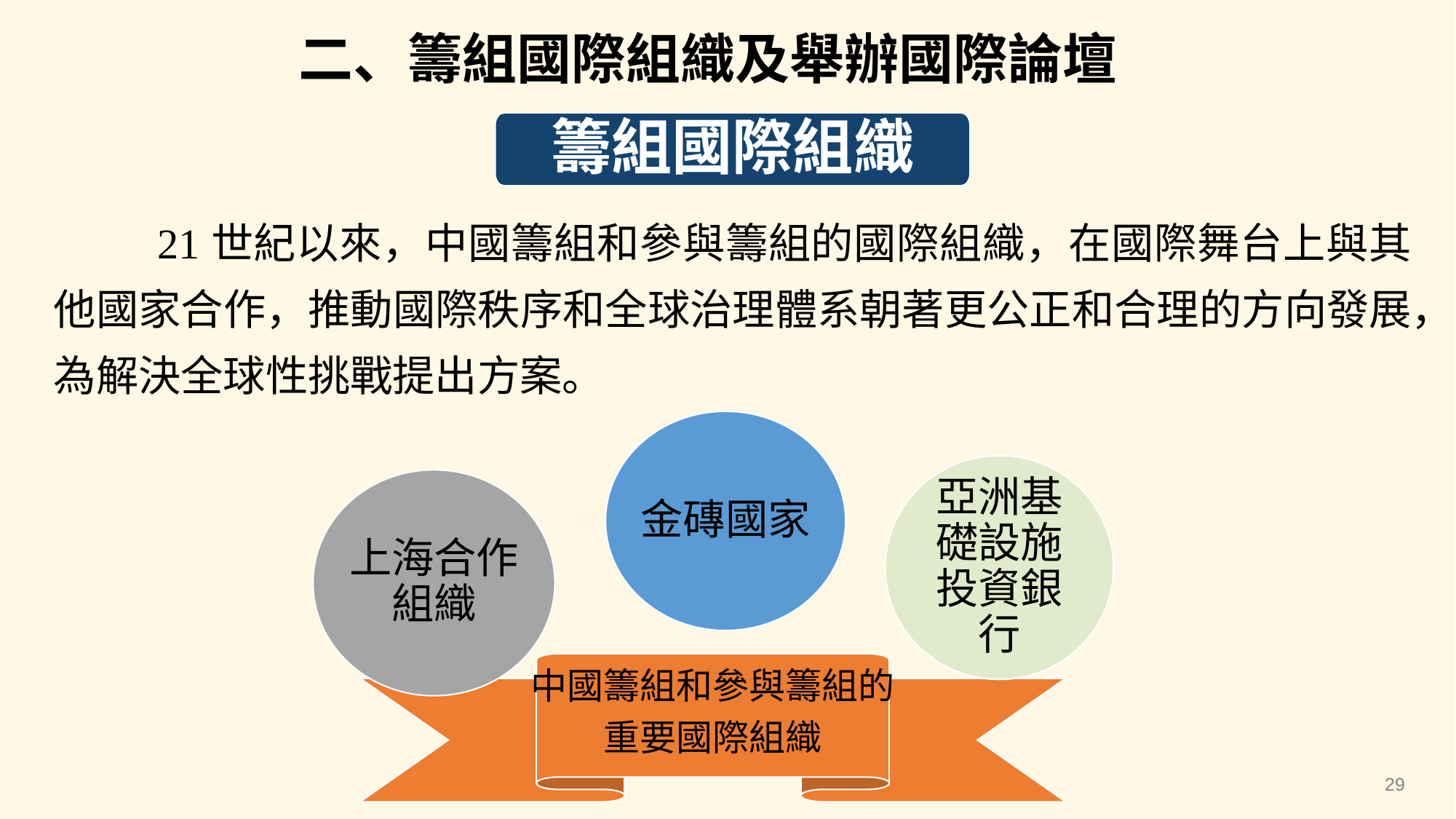

二、籌組國際組織及舉辦國際論壇
籌組國際組織
    21世紀以來，中國籌組和參與籌組的國際組織，在國際舞台上與其他國家合作，推動國際秩序和全球治理體系朝著更公正和合理的方向發展，為解決全球性挑戰提出方案。
金磚國家
亞洲基礎設施投資銀行
上海合作組織
中國籌組和參與籌組的
重要國際組織